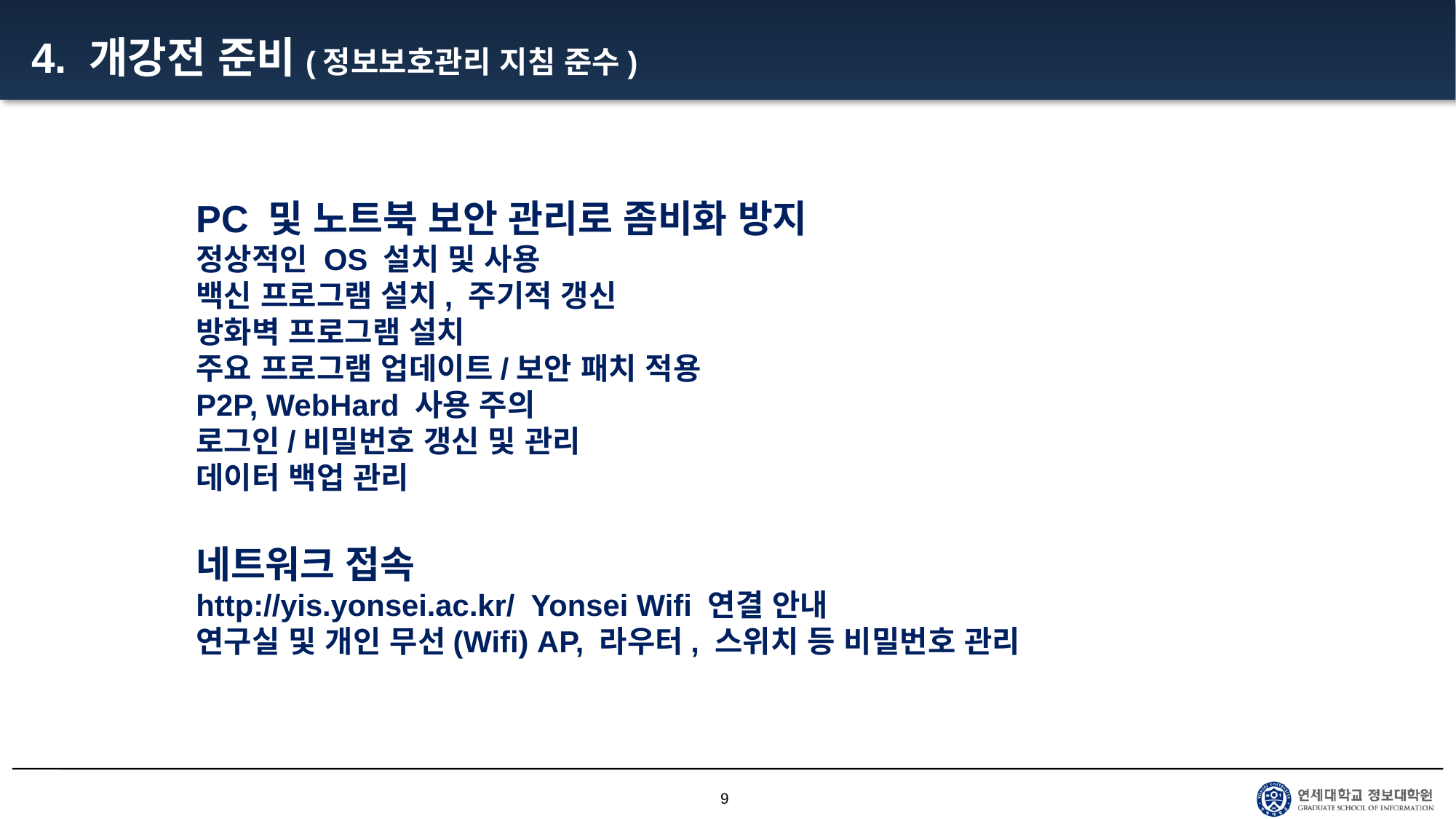

4. 개강전 준비(정보보호관리 지침 준수)
PC 및 노트북 보안 관리로 좀비화 방지
정상적인 OS 설치 및 사용
백신 프로그램 설치, 주기적 갱신
방화벽 프로그램 설치
주요 프로그램 업데이트/보안 패치 적용
P2P, WebHard 사용 주의
로그인/비밀번호 갱신 및 관리
데이터 백업 관리

네트워크 접속
http://yis.yonsei.ac.kr/  Yonsei Wifi 연결 안내
연구실 및 개인 무선(Wifi) AP, 라우터, 스위치 등 비밀번호 관리